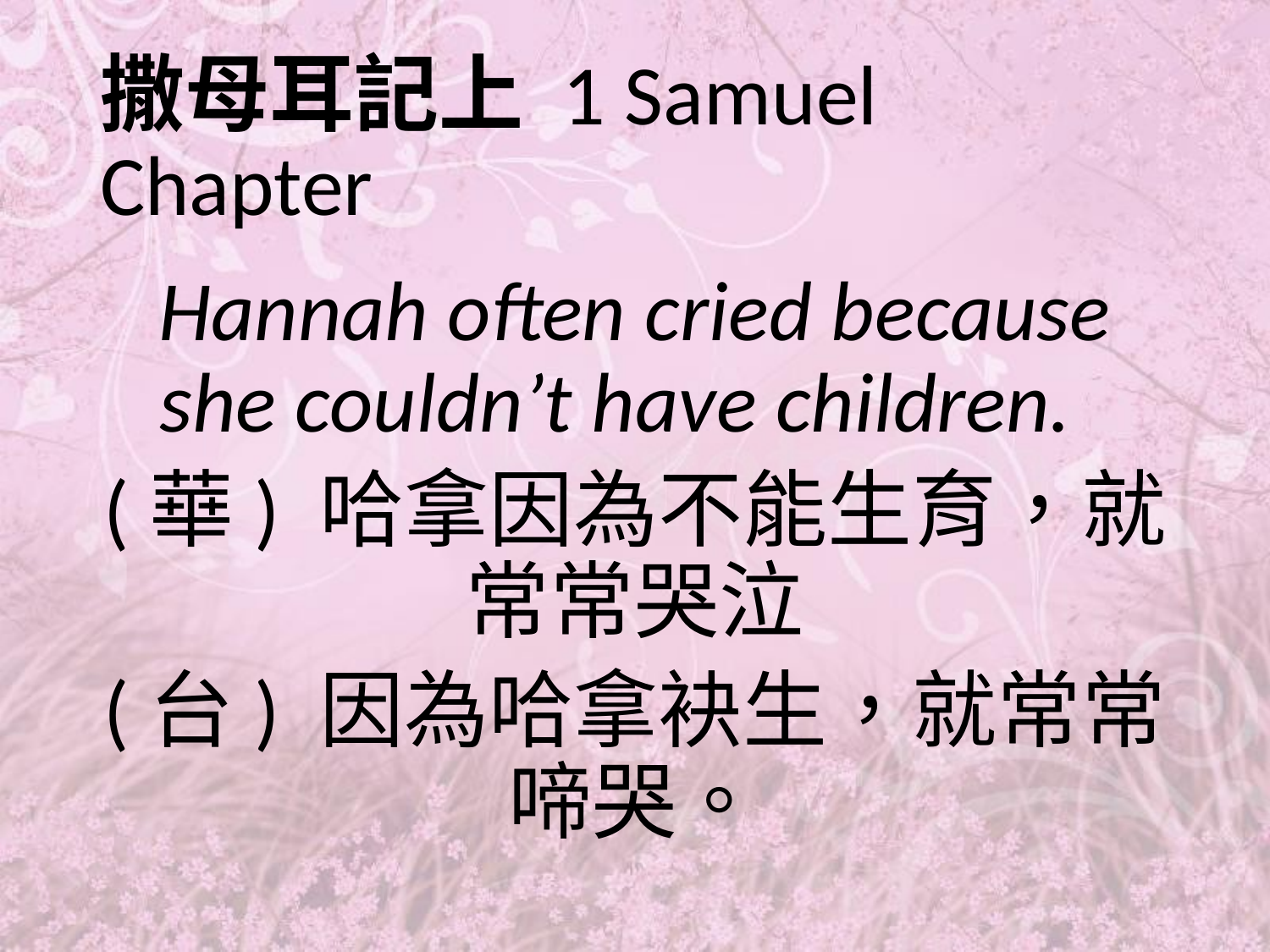

# 撒母耳記上 1 Samuel Chapter
Hannah often cried because she couldn’t have children.
(華) 哈拿因為不能生育，就常常哭泣
(台) 因為哈拿袂生，就常常啼哭。